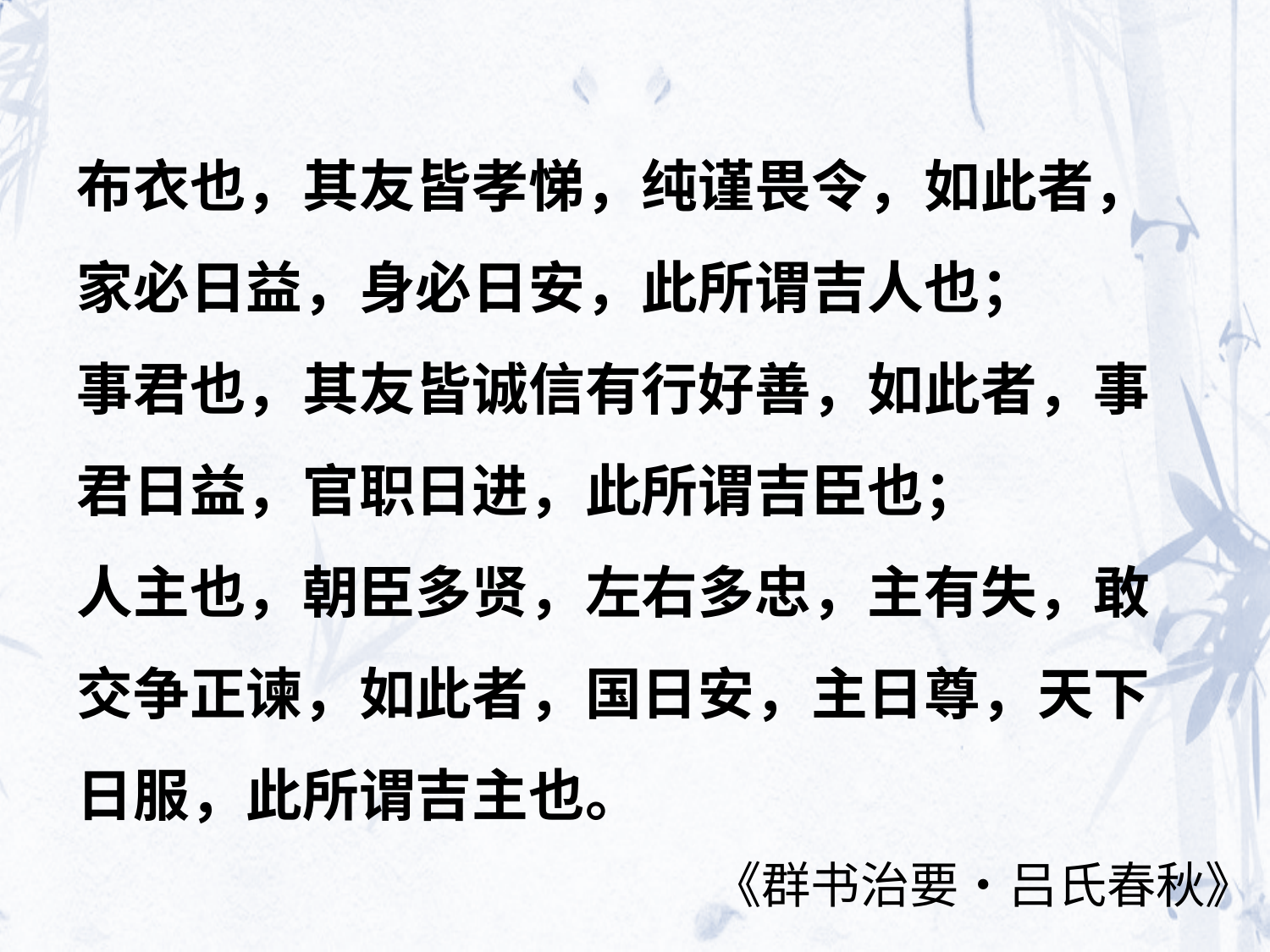

布衣也，其友皆孝悌，纯谨畏令，如此者，家必日益，身必日安，此所谓吉人也；
事君也，其友皆诚信有行好善，如此者，事君日益，官职日进，此所谓吉臣也；
人主也，朝臣多贤，左右多忠，主有失，敢交争正谏，如此者，国日安，主日尊，天下日服，此所谓吉主也。
《群书治要•吕氏春秋》